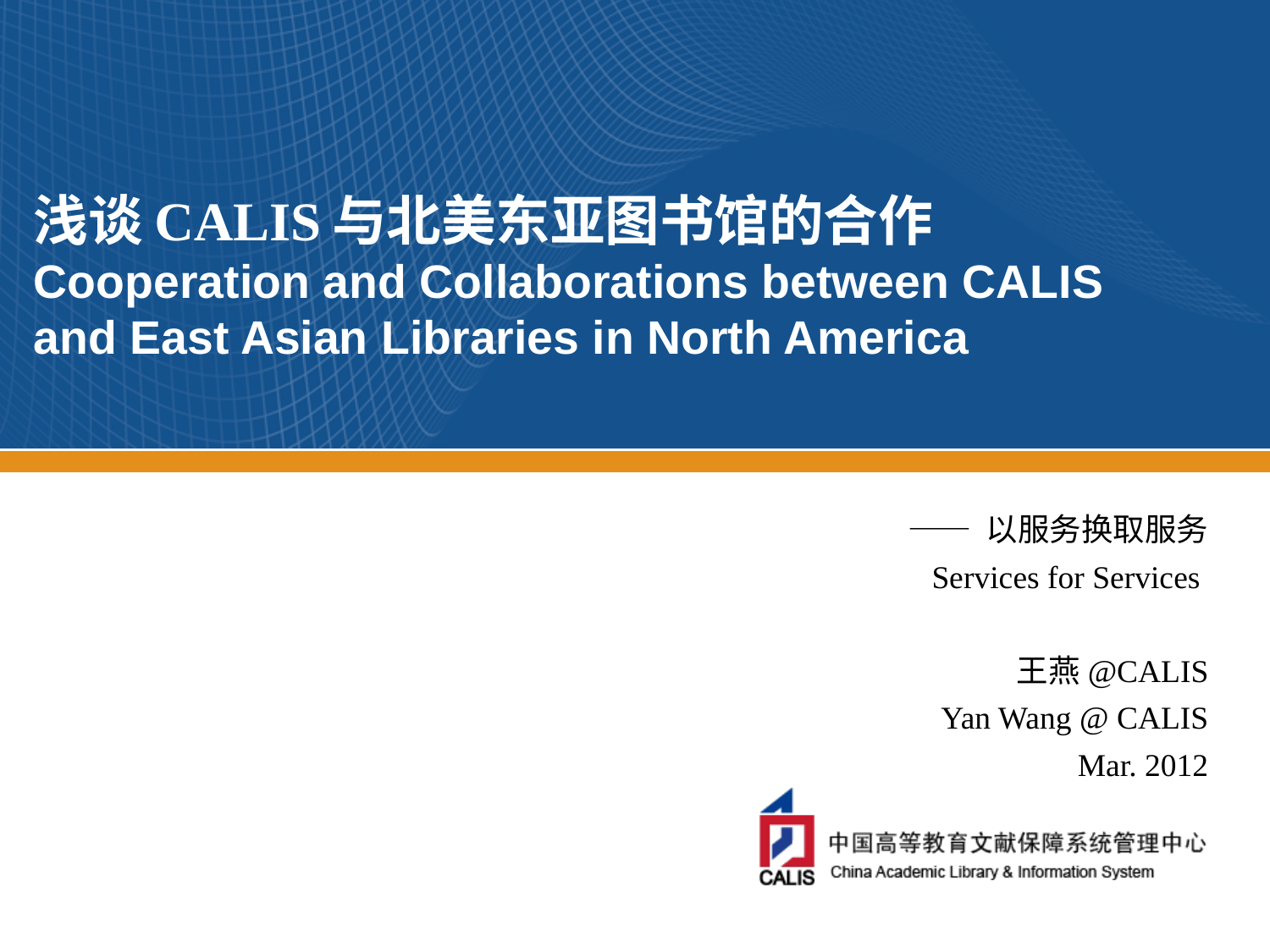

# 浅谈CALIS与北美东亚图书馆的合作 Cooperation and Collaborations between CALIS and East Asian Libraries in North America
                  —— 以服务换取服务
Services for Services

王燕@CALIS
Yan Wang @ CALIS
Mar. 2012